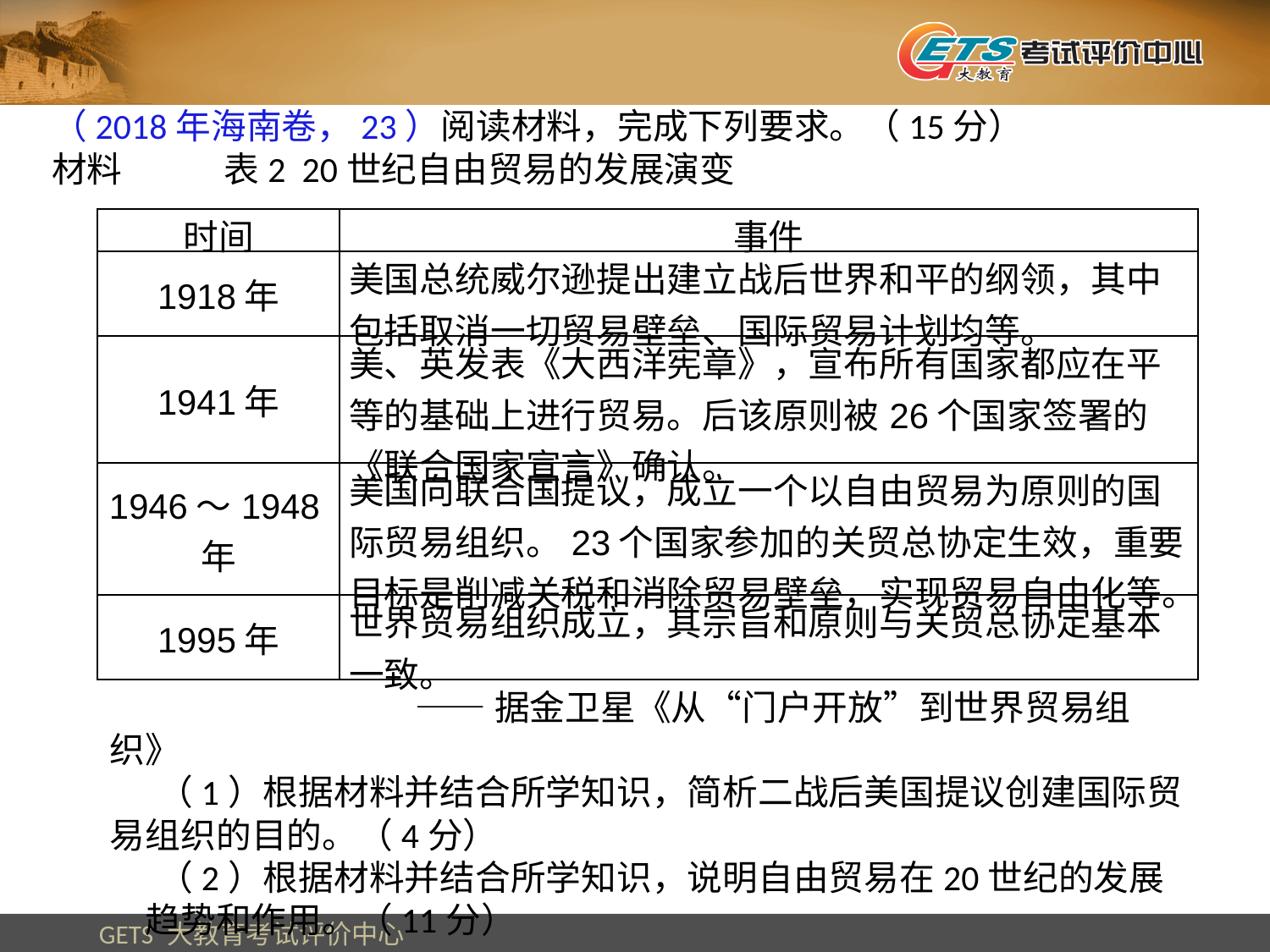

（2018年海南卷，23）阅读材料，完成下列要求。（15分）材料             表2  20世纪自由贸易的发展演变
| 时间 | 事件 |
| --- | --- |
| 1918年 | 美国总统威尔逊提出建立战后世界和平的纲领，其中包括取消一切贸易壁垒、国际贸易计划均等。 |
| 1941年 | 美、英发表《大西洋宪章》，宣布所有国家都应在平等的基础上进行贸易。后该原则被26个国家签署的《联合国家宣言》确认。 |
| 1946～1948年 | 美国向联合国提议，成立一个以自由贸易为原则的国际贸易组织。23个国家参加的关贸总协定生效，重要目标是削减关税和消除贸易壁垒，实现贸易自由化等。 |
| 1995年 | 世界贸易组织成立，其宗旨和原则与关贸总协定基本一致。 |
                                       ——据金卫星《从“门户开放”到世界贸易组织》     （1）根据材料并结合所学知识，简析二战后美国提议创建国际贸易组织的目的。（4分）     （2）根据材料并结合所学知识，说明自由贸易在20世纪的发展趋势和作用。（11分）